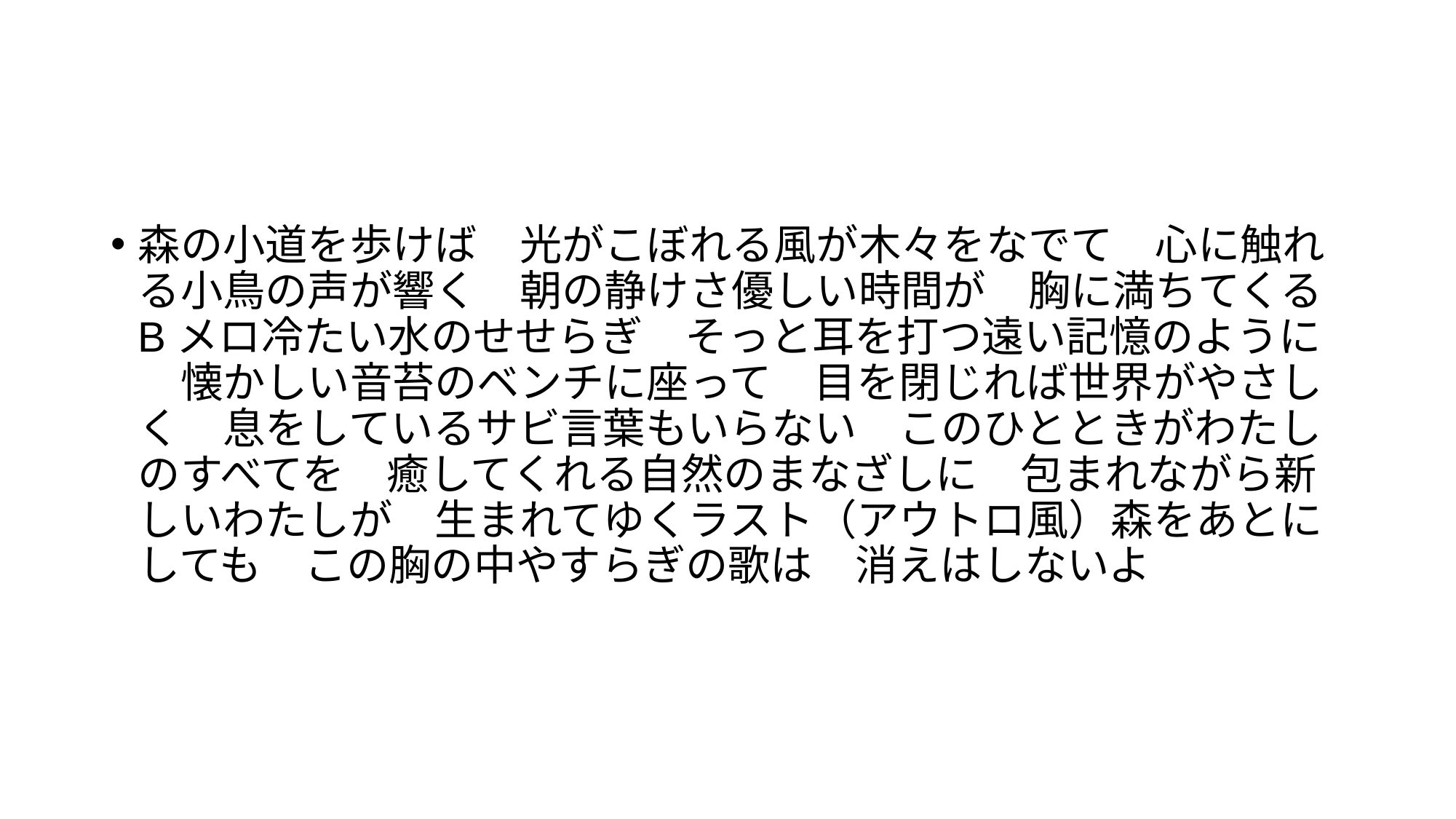

#
森の小道を歩けば　光がこぼれる風が木々をなでて　心に触れる小鳥の声が響く　朝の静けさ優しい時間が　胸に満ちてくるBメロ冷たい水のせせらぎ　そっと耳を打つ遠い記憶のように　懐かしい音苔のベンチに座って　目を閉じれば世界がやさしく　息をしているサビ言葉もいらない　このひとときがわたしのすべてを　癒してくれる自然のまなざしに　包まれながら新しいわたしが　生まれてゆくラスト（アウトロ風）森をあとにしても　この胸の中やすらぎの歌は　消えはしないよ